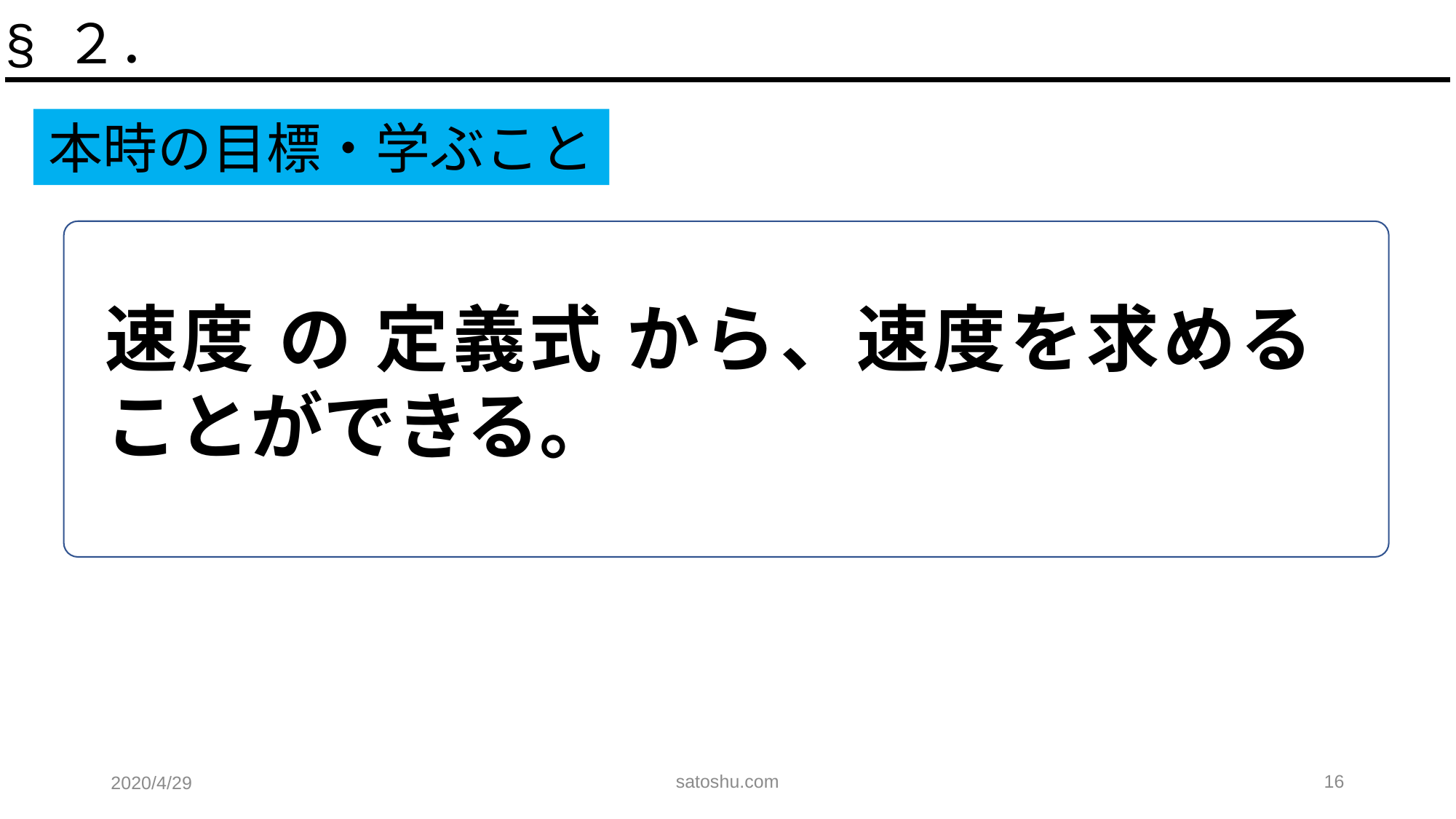

§ ２．
本時の目標・学ぶこと

速度 の 定義式 から、速度を求めることができる。
satoshu.com
16
2020/4/29